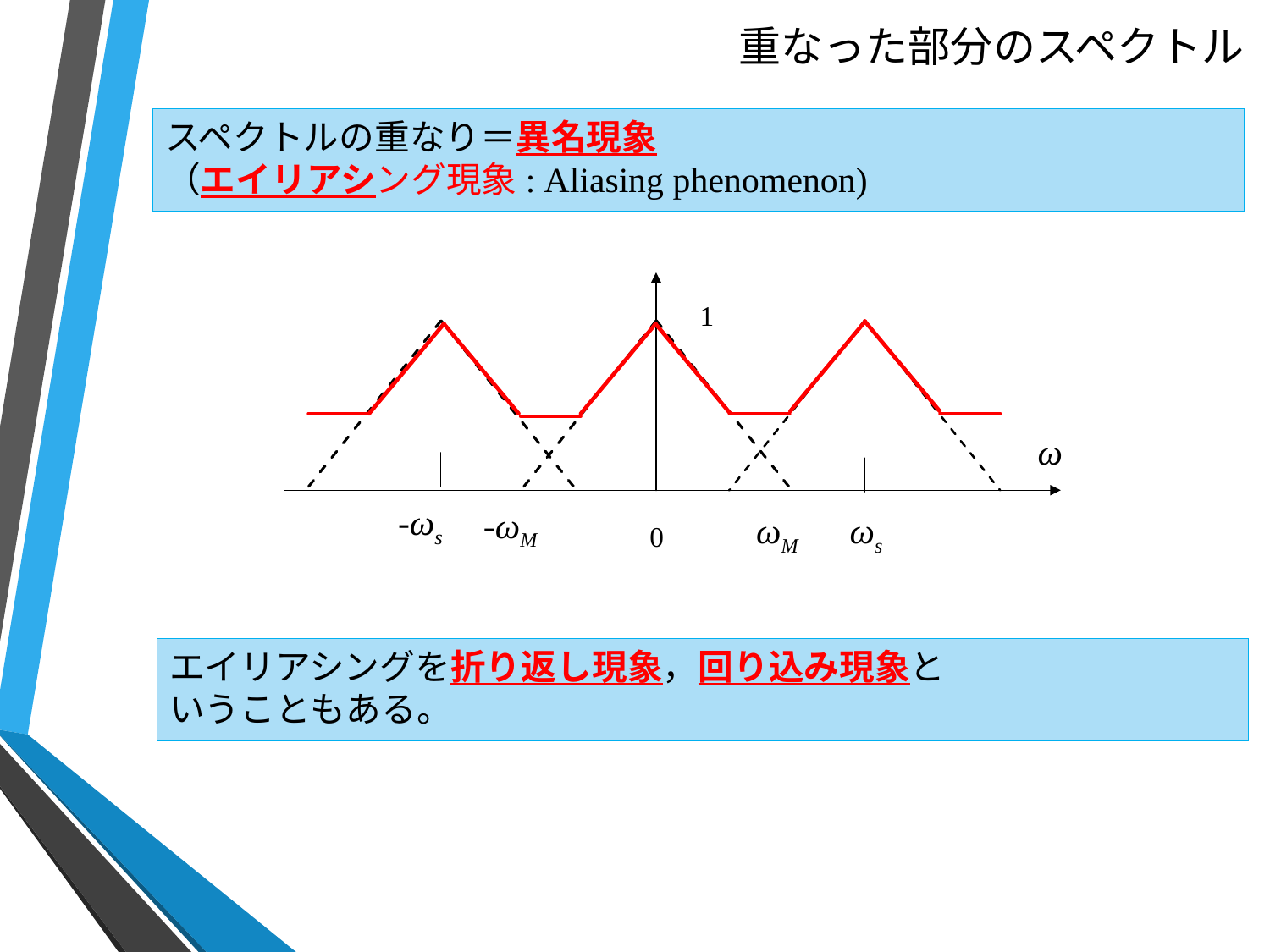

# 重なった部分のスペクトル
スペクトルの重なり＝異名現象
（エイリアシング現象: Aliasing phenomenon)
1
ω
-ωs
-ωM
ωM
ωs
0
エイリアシングを折り返し現象，回り込み現象と
いうこともある。